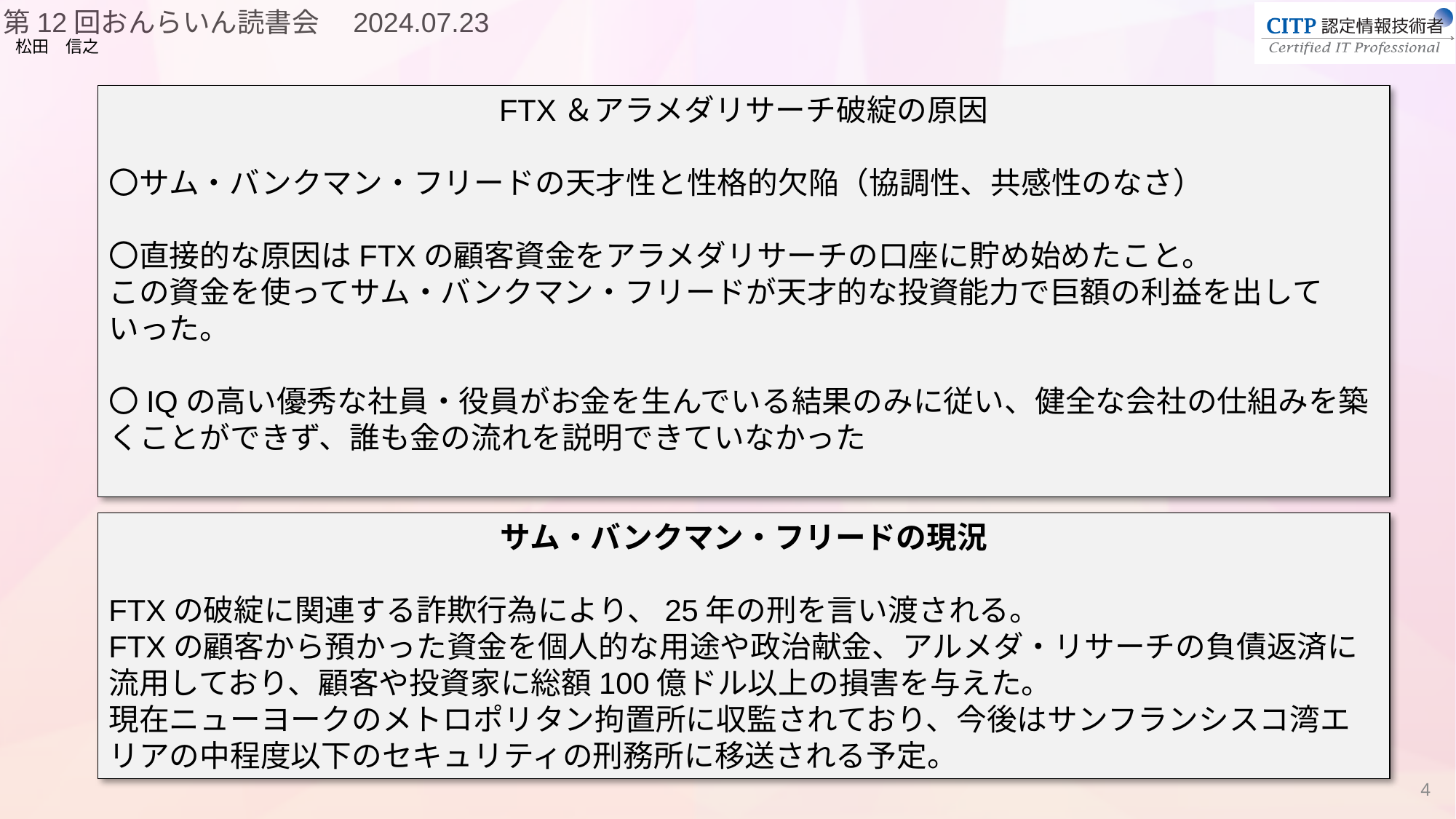

FTX＆アラメダリサーチ破綻の原因

〇サム・バンクマン・フリードの天才性と性格的欠陥（協調性、共感性のなさ）

〇直接的な原因はFTXの顧客資金をアラメダリサーチの口座に貯め始めたこと。
この資金を使ってサム・バンクマン・フリードが天才的な投資能力で巨額の利益を出していった。

〇IQの高い優秀な社員・役員がお金を生んでいる結果のみに従い、健全な会社の仕組みを築くことができず、誰も金の流れを説明できていなかった

サム・バンクマン・フリードの現況

FTXの破綻に関連する詐欺行為により、25年の刑を言い渡される。
FTXの顧客から預かった資金を個人的な用途や政治献金、アルメダ・リサーチの負債返済に流用しており、顧客や投資家に総額100億ドル以上の損害を与えた。
現在ニューヨークのメトロポリタン拘置所に収監されており、今後はサンフランシスコ湾エリアの中程度以下のセキュリティの刑務所に移送される予定。
4